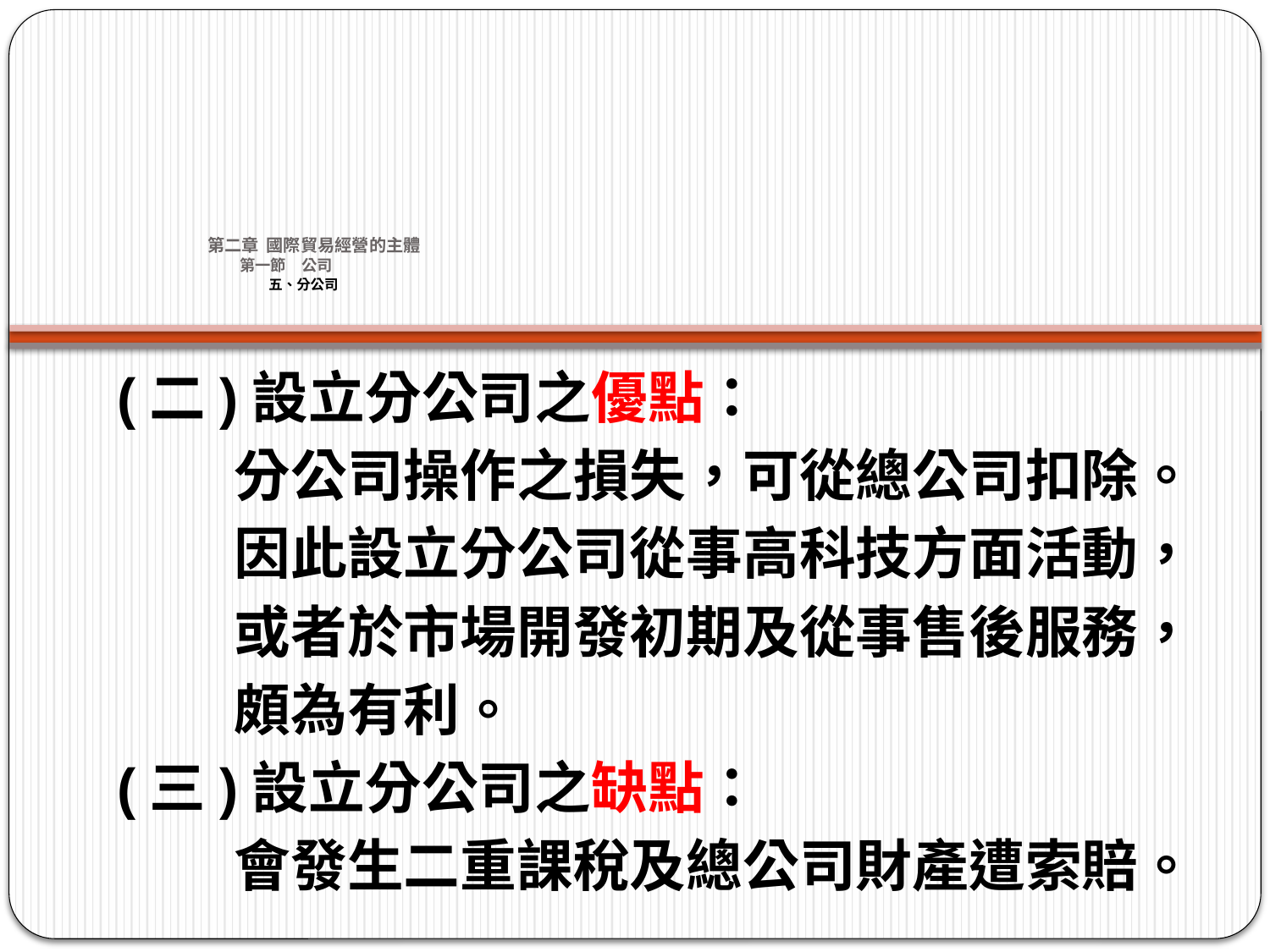

# 第二章  國際貿易經營的主體 第一節　公司 五、分公司
(二)設立分公司之優點：
        分公司操作之損失，可從總公司扣除。
        因此設立分公司從事高科技方面活動，
        或者於市場開發初期及從事售後服務，
        頗為有利。
(三)設立分公司之缺點：
        會發生二重課稅及總公司財產遭索賠。